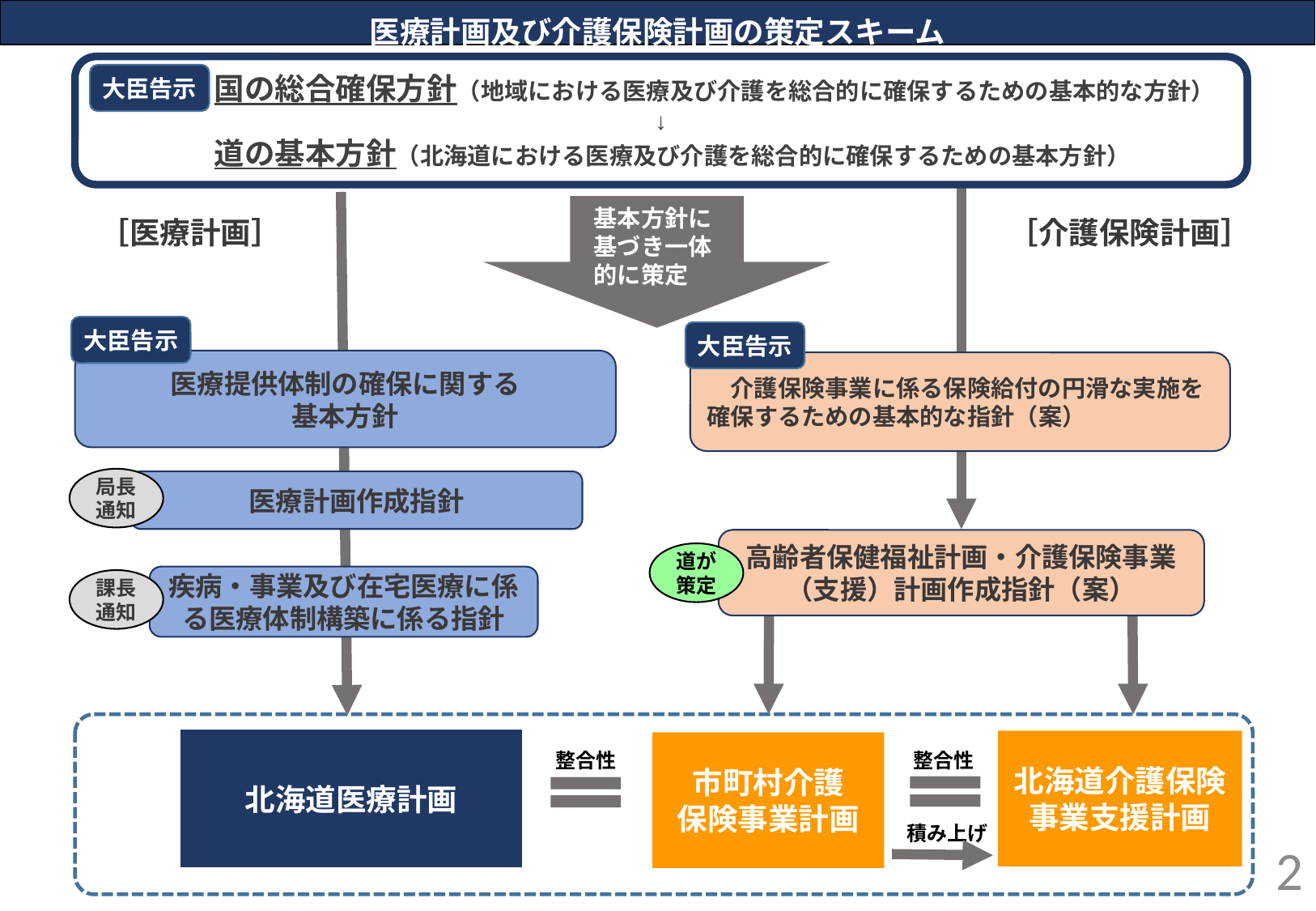

医療計画及び介護保険計画の策定スキーム
　　　　国の総合確保方針（地域における医療及び介護を総合的に確保するための基本的な方針）
↓
　　　　道の基本方針（北海道における医療及び介護を総合的に確保するための基本方針）
大臣告示

基本方針に
基づき一体的に策定
［介護保険計画］
［医療計画］
大臣告示
大臣告示
医療提供体制の確保に関する
基本方針
　介護保険事業に係る保険給付の円滑な実施を確保するための基本的な指針（案）
局長
通知
医療計画作成指針
高齢者保健福祉計画・介護保険事業（支援）計画作成指針（案）
道が
策定
疾病・事業及び在宅医療に係る医療体制構築に係る指針
課長
通知

北海道医療計画
北海道介護保険事業支援計画
市町村介護
保険事業計画
整合性
整合性

積み上げ
2